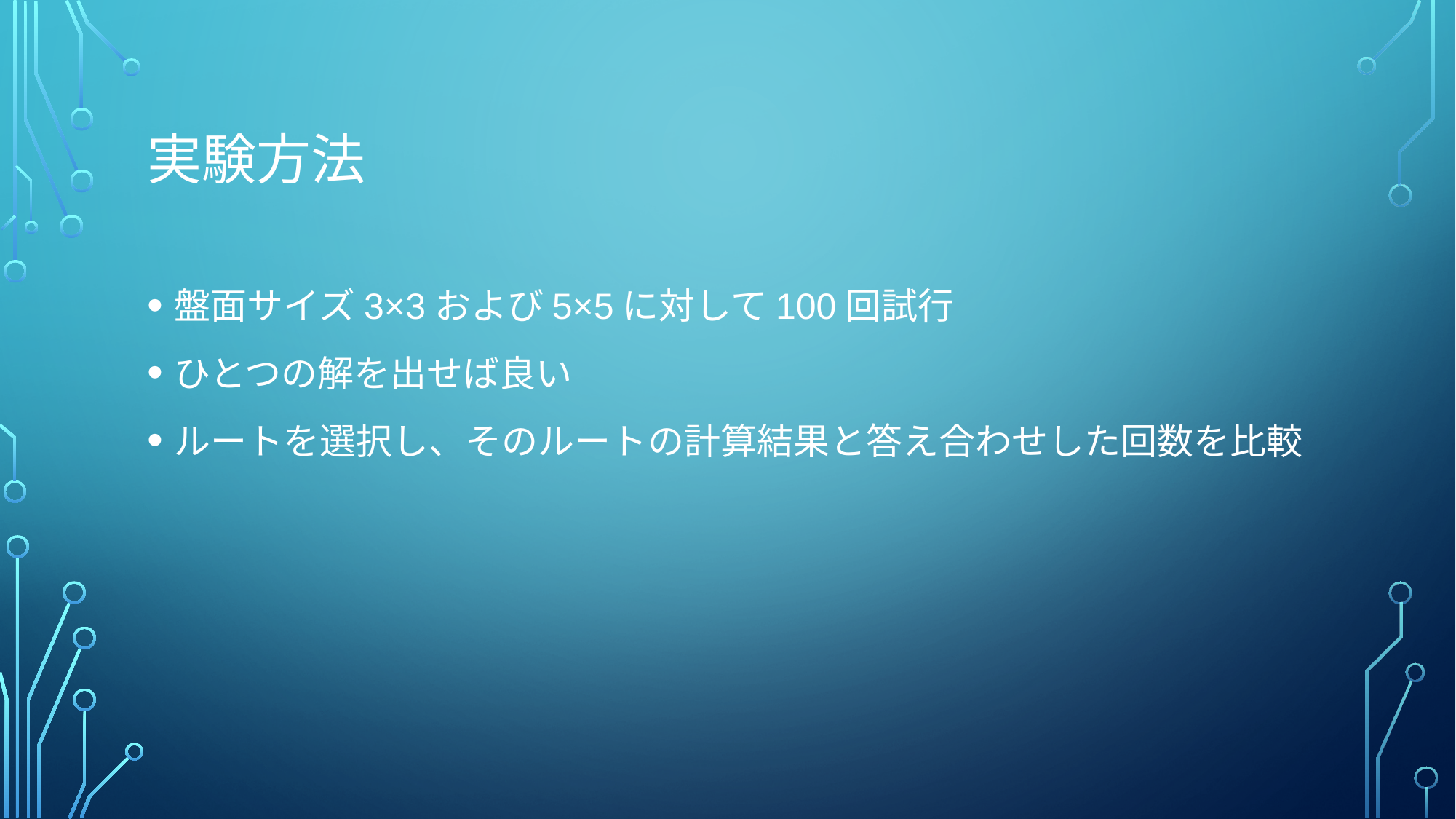

# 実験方法
盤面サイズ3×3および5×5に対して100回試行
ひとつの解を出せば良い
ルートを選択し、そのルートの計算結果と答え合わせした回数を比較